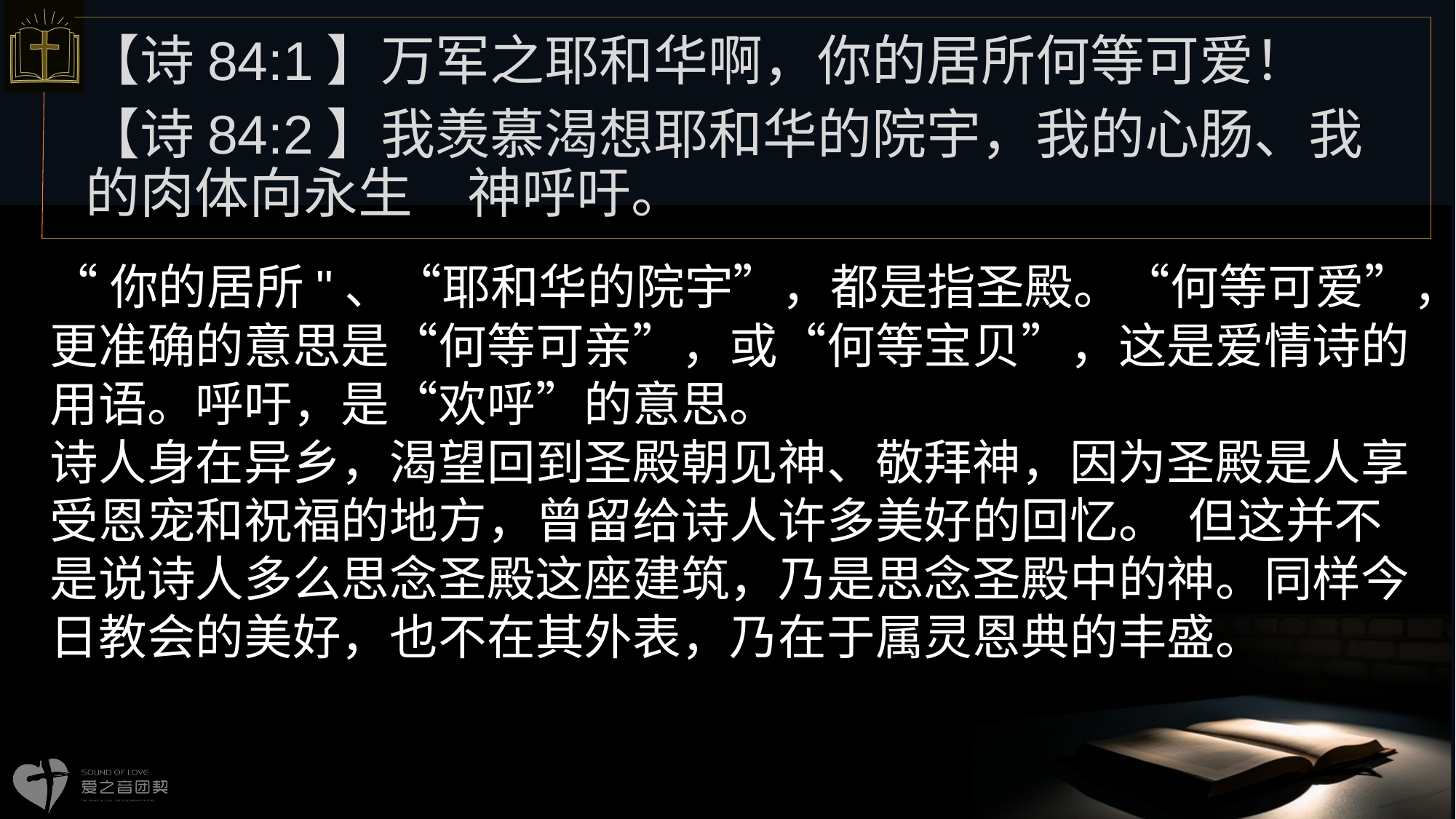

【诗84:1】万军之耶和华啊，你的居所何等可爱！
【诗84:2】我羡慕渴想耶和华的院宇，我的心肠、我的肉体向永生　神呼吁。
# “你的居所"、“耶和华的院宇”，都是指圣殿。“何等可爱”，更准确的意思是“何等可亲”，或“何等宝贝”，这是爱情诗的用语。呼吁，是“欢呼”的意思。 诗人身在异乡，渴望回到圣殿朝见神、敬拜神，因为圣殿是人享受恩宠和祝福的地方，曾留给诗人许多美好的回忆。  但这并不是说诗人多么思念圣殿这座建筑，乃是思念圣殿中的神。同样今日教会的美好，也不在其外表，乃在于属灵恩典的丰盛。